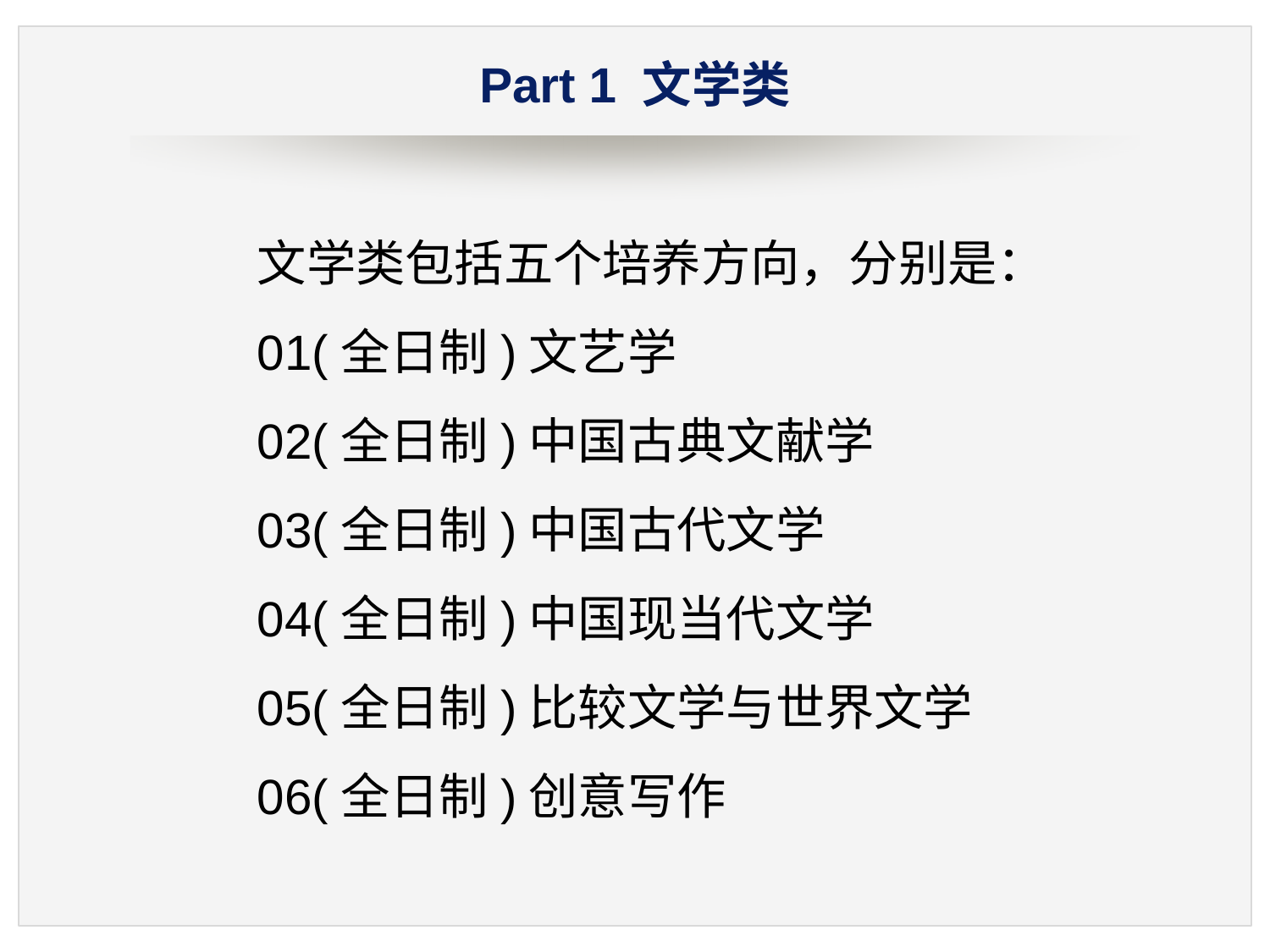

# Part 1 文学类
文学类包括五个培养方向，分别是：
01(全日制)文艺学
02(全日制)中国古典文献学
03(全日制)中国古代文学
04(全日制)中国现当代文学
05(全日制)比较文学与世界文学
06(全日制)创意写作